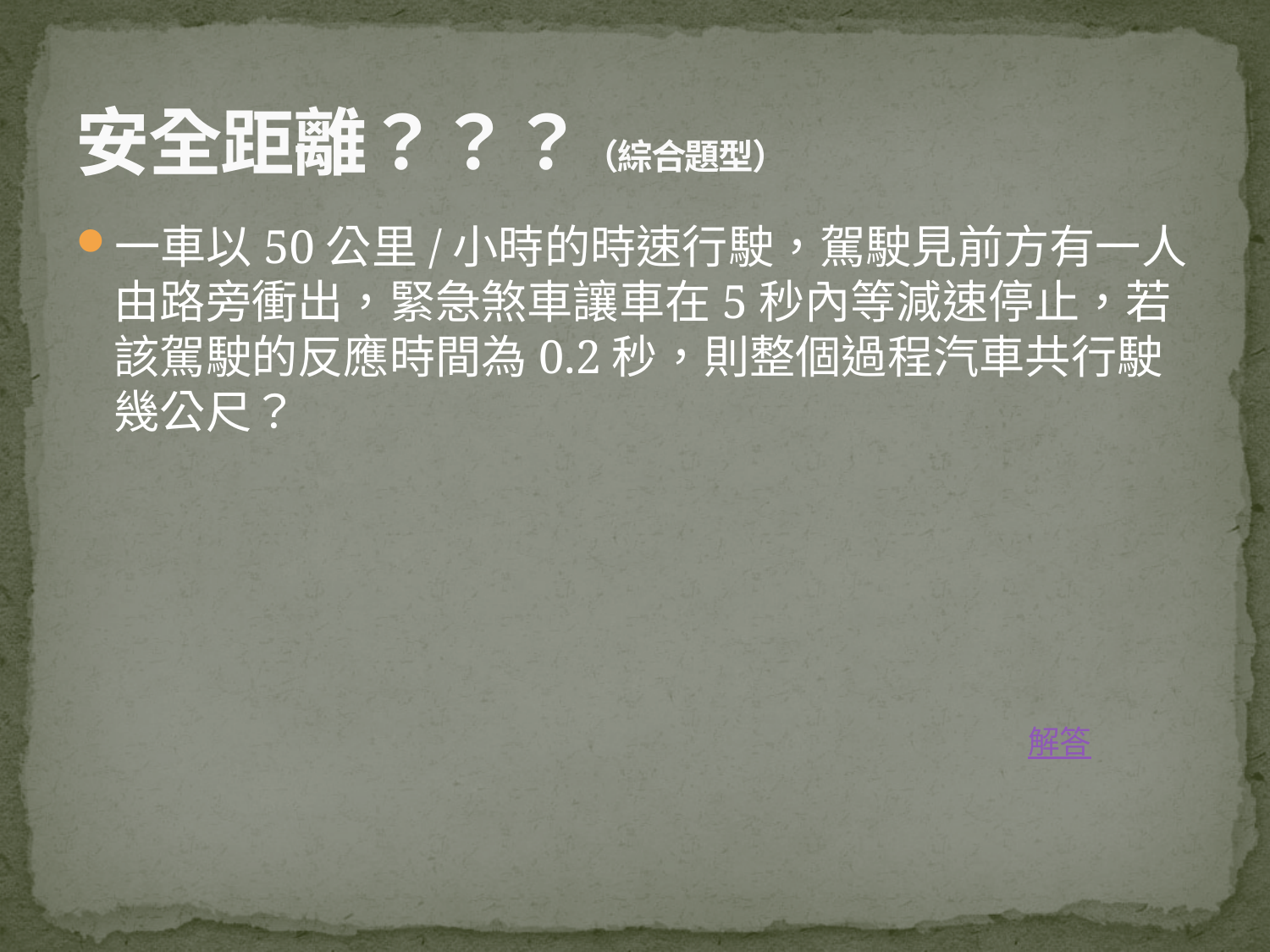

# 安全距離？？？（綜合題型）
一車以50公里/小時的時速行駛，駕駛見前方有一人由路旁衝出，緊急煞車讓車在5秒內等減速停止，若該駕駛的反應時間為0.2秒，則整個過程汽車共行駛幾公尺？

解答